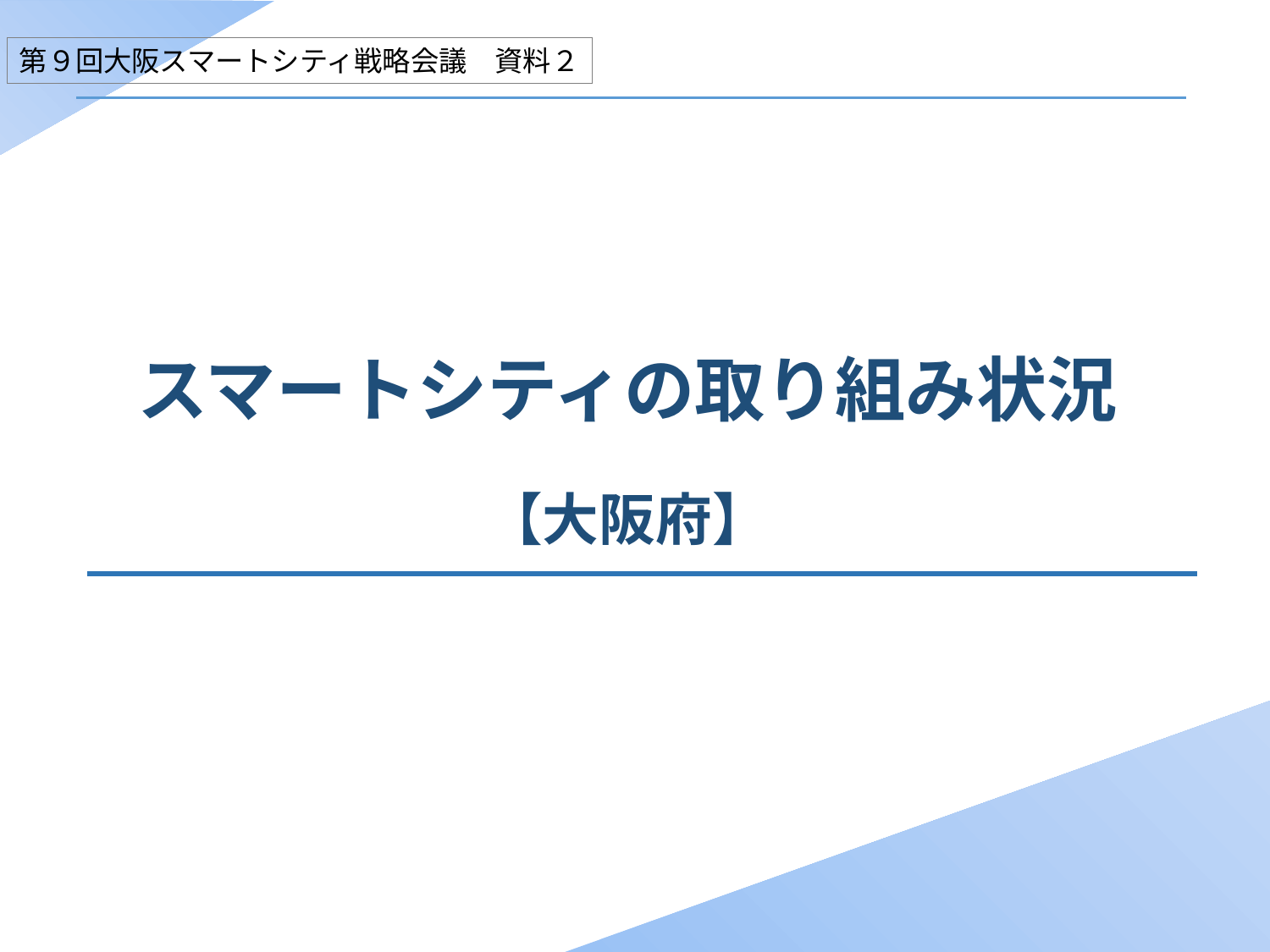

第９回大阪スマートシティ戦略会議　資料２
# スマートシティの取り組み状況 【大阪府】